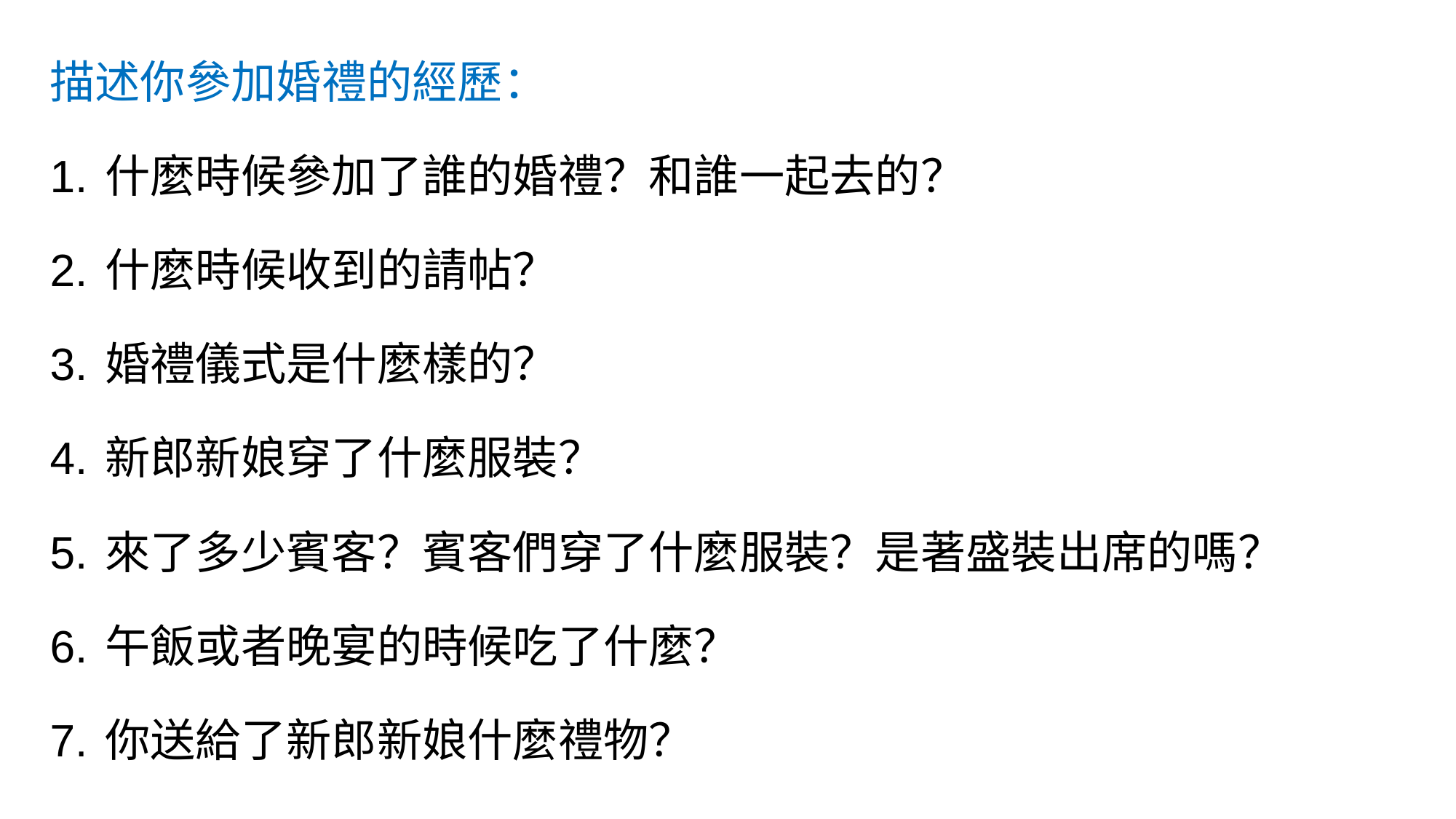

描述你參加婚禮的經歷：
什麼時候參加了誰的婚禮？和誰一起去的？
什麼時候收到的請帖？
婚禮儀式是什麼樣的？
新郎新娘穿了什麼服裝？
來了多少賓客？賓客們穿了什麼服裝？是著盛裝出席的嗎？
午飯或者晚宴的時候吃了什麼？
你送給了新郎新娘什麼禮物？